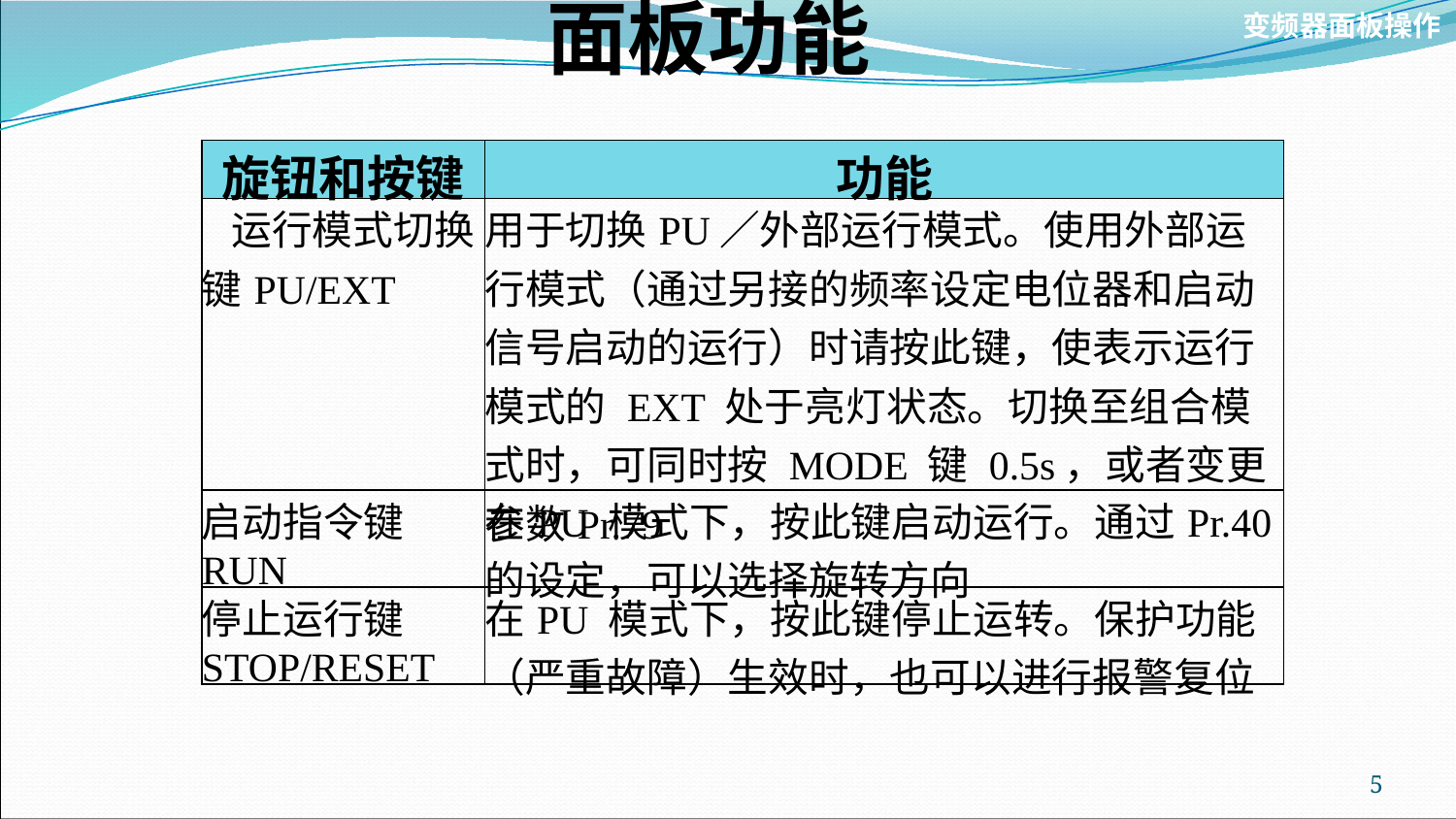

# 面板功能
变频器面板操作
| 旋钮和按键 | 功能 |
| --- | --- |
| 运行模式切换键PU/EXT | 用于切换PU／外部运行模式。使用外部运行模式（通过另接的频率设定电位器和启动信号启动的运行）时请按此键，使表示运行模式的 EXT 处于亮灯状态。切换至组合模式时，可同时按 MODE 键 0.5s，或者变更参数Pr.79 |
| 启动指令键 RUN | 在PU 模式下，按此键启动运行。通过Pr.40 的设定，可以选择旋转方向 |
| 停止运行键STOP/RESET | 在PU 模式下，按此键停止运转。保护功能（严重故障）生效时，也可以进行报警复位 |
5